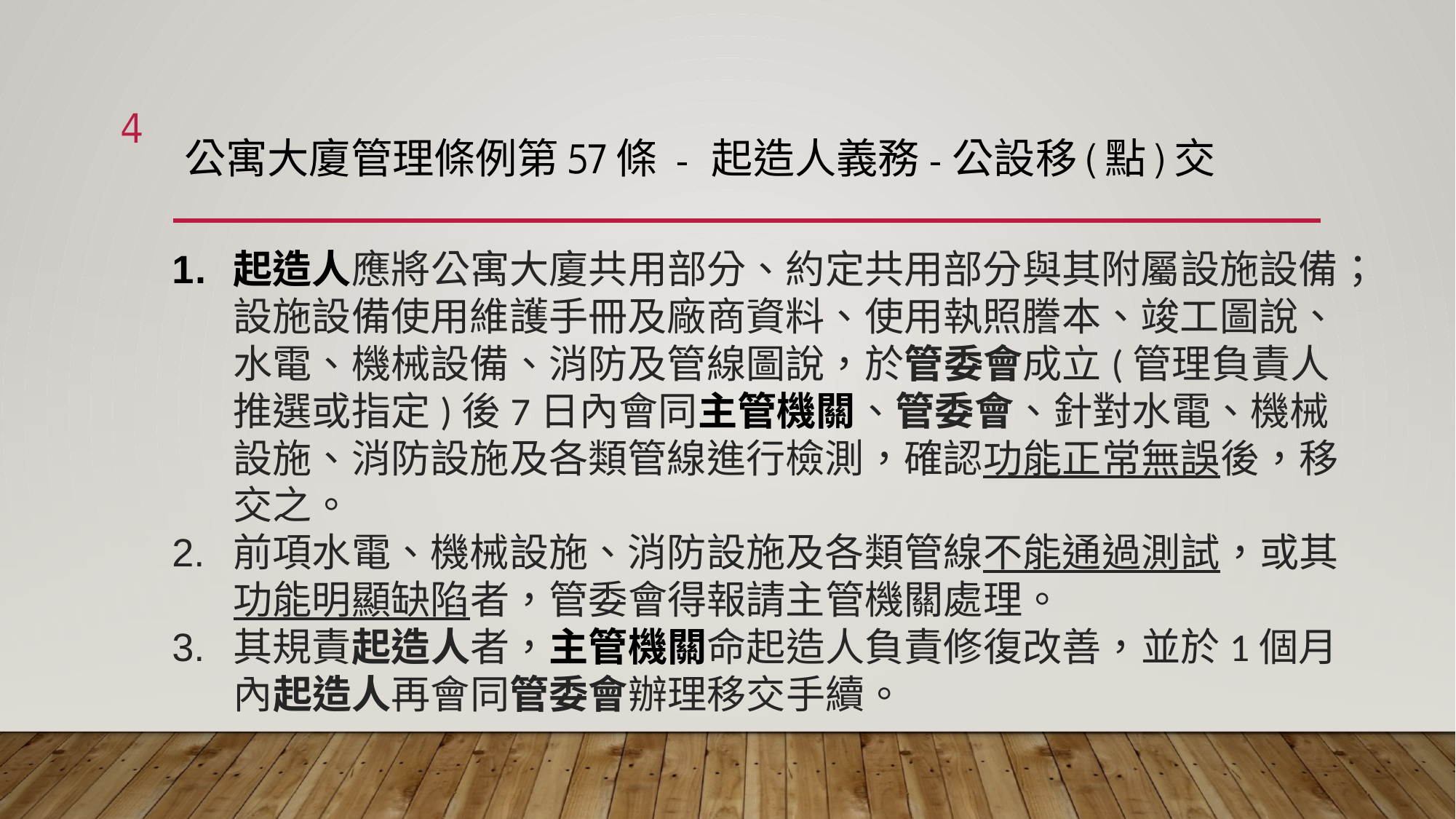

4
# 公寓大廈管理條例第57條 - 起造人義務-公設移(點)交
起造人應將公寓大廈共用部分、約定共用部分與其附屬設施設備；設施設備使用維護手冊及廠商資料、使用執照謄本、竣工圖說、水電、機械設備、消防及管線圖說，於管委會成立(管理負責人推選或指定)後7日內會同主管機關、管委會、針對水電、機械設施、消防設施及各類管線進行檢測，確認功能正常無誤後，移交之。
前項水電、機械設施、消防設施及各類管線不能通過測試，或其功能明顯缺陷者，管委會得報請主管機關處理。
其規責起造人者，主管機關命起造人負責修復改善，並於1個月內起造人再會同管委會辦理移交手續。